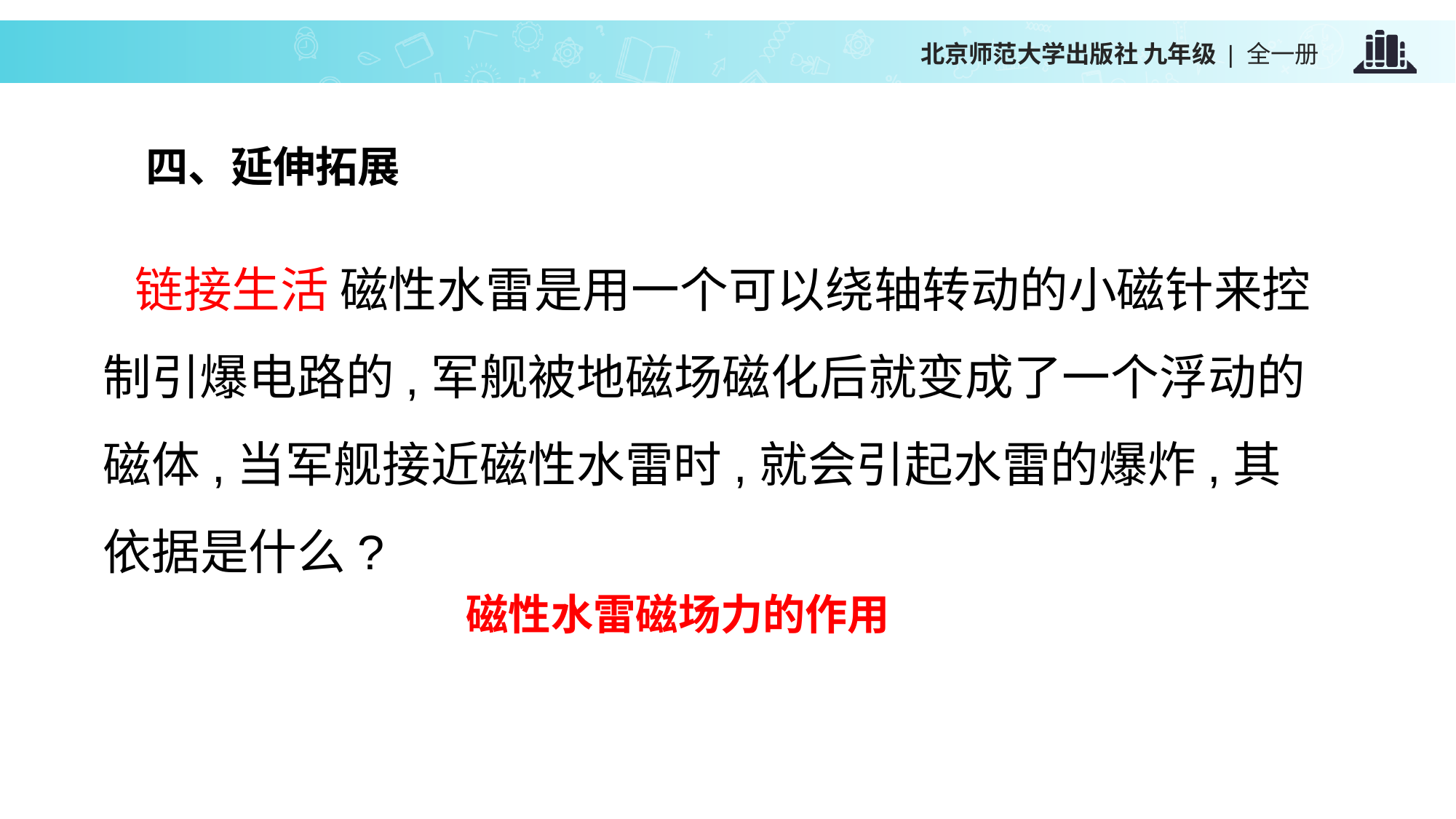

四、延伸拓展
链接生活 磁性水雷是用一个可以绕轴转动的小磁针来控制引爆电路的,军舰被地磁场磁化后就变成了一个浮动的磁体,当军舰接近磁性水雷时,就会引起水雷的爆炸,其依据是什么?
磁性水雷磁场力的作用